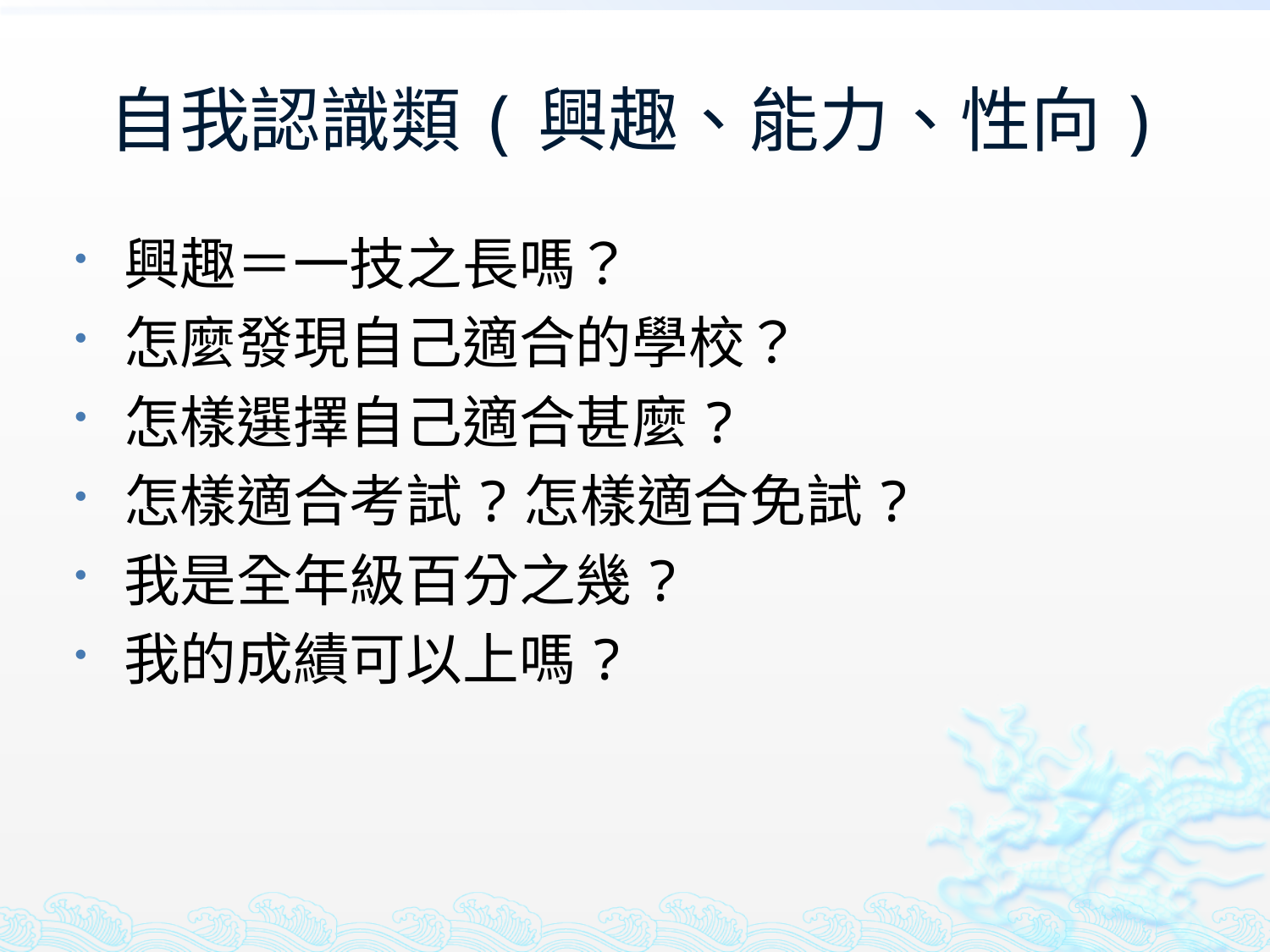

# 自我認識類(興趣、能力、性向)
興趣＝一技之長嗎？
怎麼發現自己適合的學校？
怎樣選擇自己適合甚麼?
怎樣適合考試?怎樣適合免試?
我是全年級百分之幾?
我的成績可以上嗎?